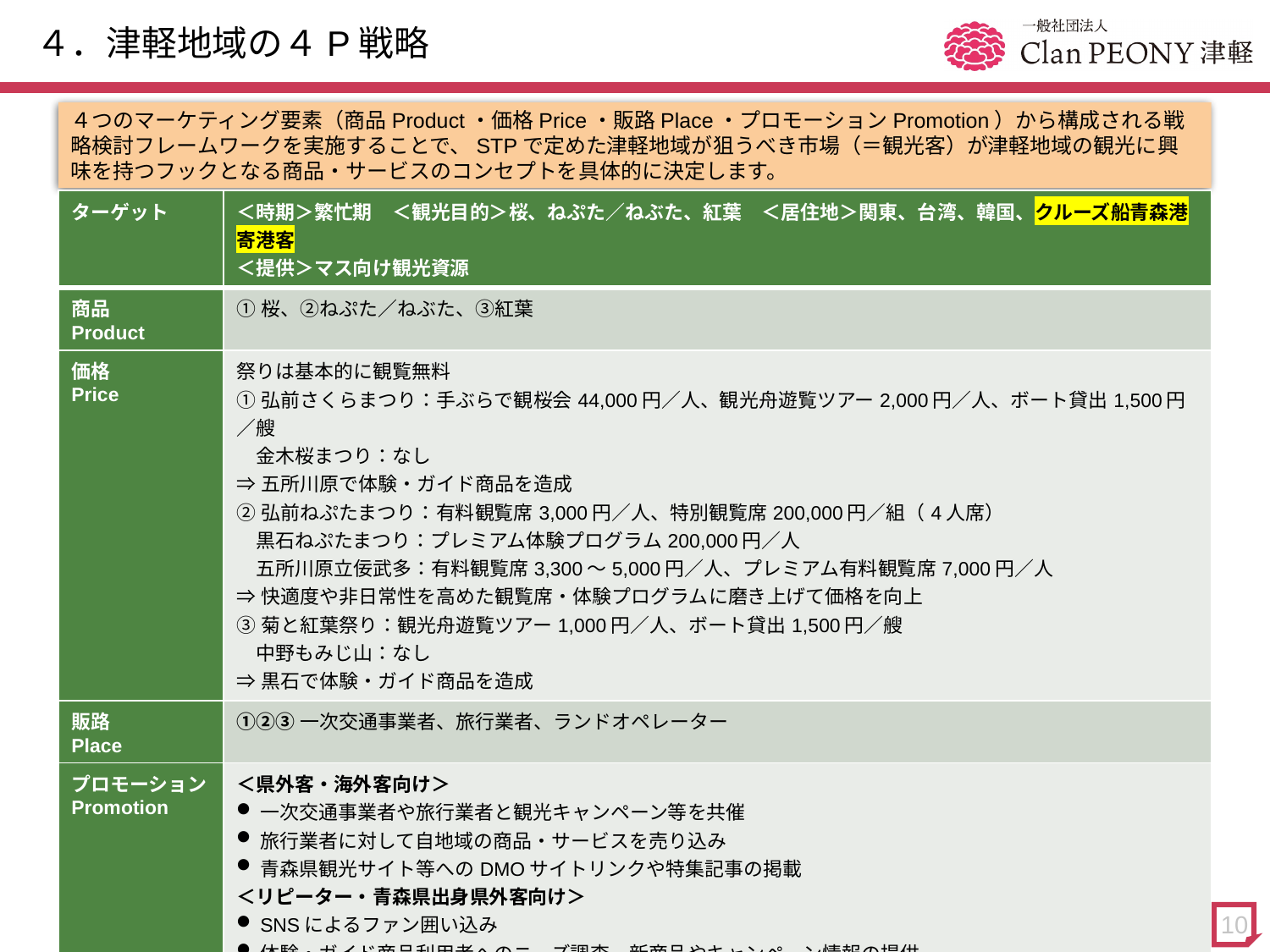

# ４．津軽地域の４P戦略
４つのマーケティング要素（商品Product・価格Price・販路Place・プロモーションPromotion）から構成される戦略検討フレームワークを実施することで、STPで定めた津軽地域が狙うべき市場（＝観光客）が津軽地域の観光に興味を持つフックとなる商品・サービスのコンセプトを具体的に決定します。

| ターゲット | ＜時期＞繁忙期　＜観光目的＞桜、ねぷた／ねぶた、紅葉　＜居住地＞関東、台湾、韓国、クルーズ船青森港寄港客 ＜提供＞マス向け観光資源 |
| --- | --- |
| 商品 Product | ①桜、②ねぷた／ねぶた、③紅葉 |
| 価格 Price | 祭りは基本的に観覧無料 ①弘前さくらまつり：手ぶらで観桜会44,000円／人、観光舟遊覧ツアー2,000円／人、ボート貸出1,500円／艘 　金木桜まつり：なし ⇒五所川原で体験・ガイド商品を造成 ②弘前ねぷたまつり：有料観覧席3,000円／人、特別観覧席200,000円／組（4人席） 　黒石ねぷたまつり：プレミアム体験プログラム200,000円／人 　五所川原立佞武多：有料観覧席3,300～5,000円／人、プレミアム有料観覧席7,000円／人 ⇒快適度や非日常性を高めた観覧席・体験プログラムに磨き上げて価格を向上 ③菊と紅葉祭り：観光舟遊覧ツアー1,000円／人、ボート貸出1,500円／艘 　中野もみじ山：なし ⇒黒石で体験・ガイド商品を造成 |
| 販路 Place | ①②③一次交通事業者、旅行業者、ランドオペレーター |
| プロモーション Promotion | ＜県外客・海外客向け＞ 一次交通事業者や旅行業者と観光キャンペーン等を共催 旅行業者に対して自地域の商品・サービスを売り込み 青森県観光サイト等へのDMOサイトリンクや特集記事の掲載 ＜リピーター・青森県出身県外客向け＞ SNSによるファン囲い込み 体験・ガイド商品利用者へのニーズ調査、新商品やキャンペーン情報の提供 ＜県内客向け＞ 県内メディアへのプレスリリース、テレビ・ラジオへの番組出演 |
10